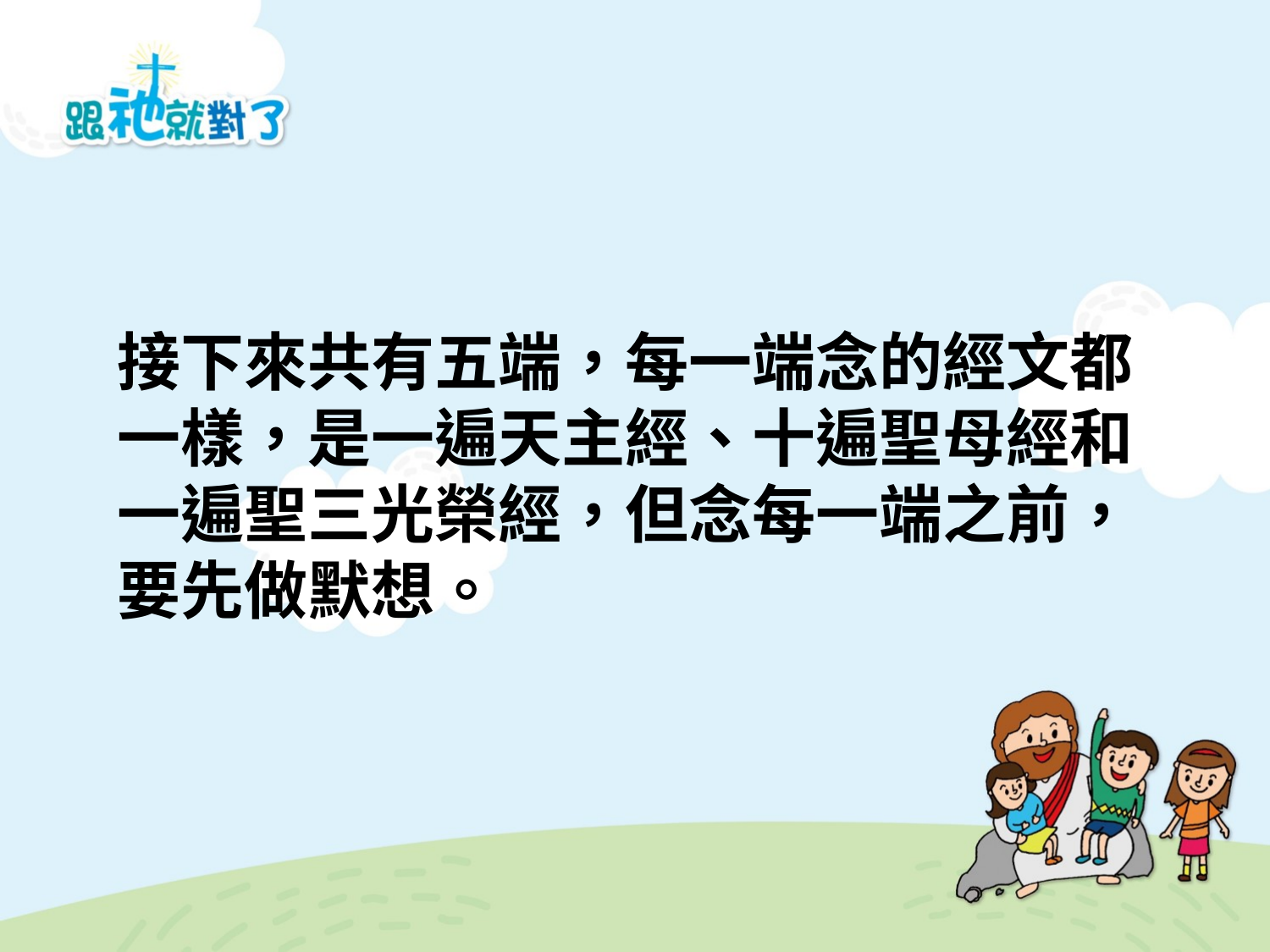

接下來共有五端，每一端念的經文都一樣，是一遍天主經、十遍聖母經和一遍聖三光榮經，但念每一端之前，要先做默想。